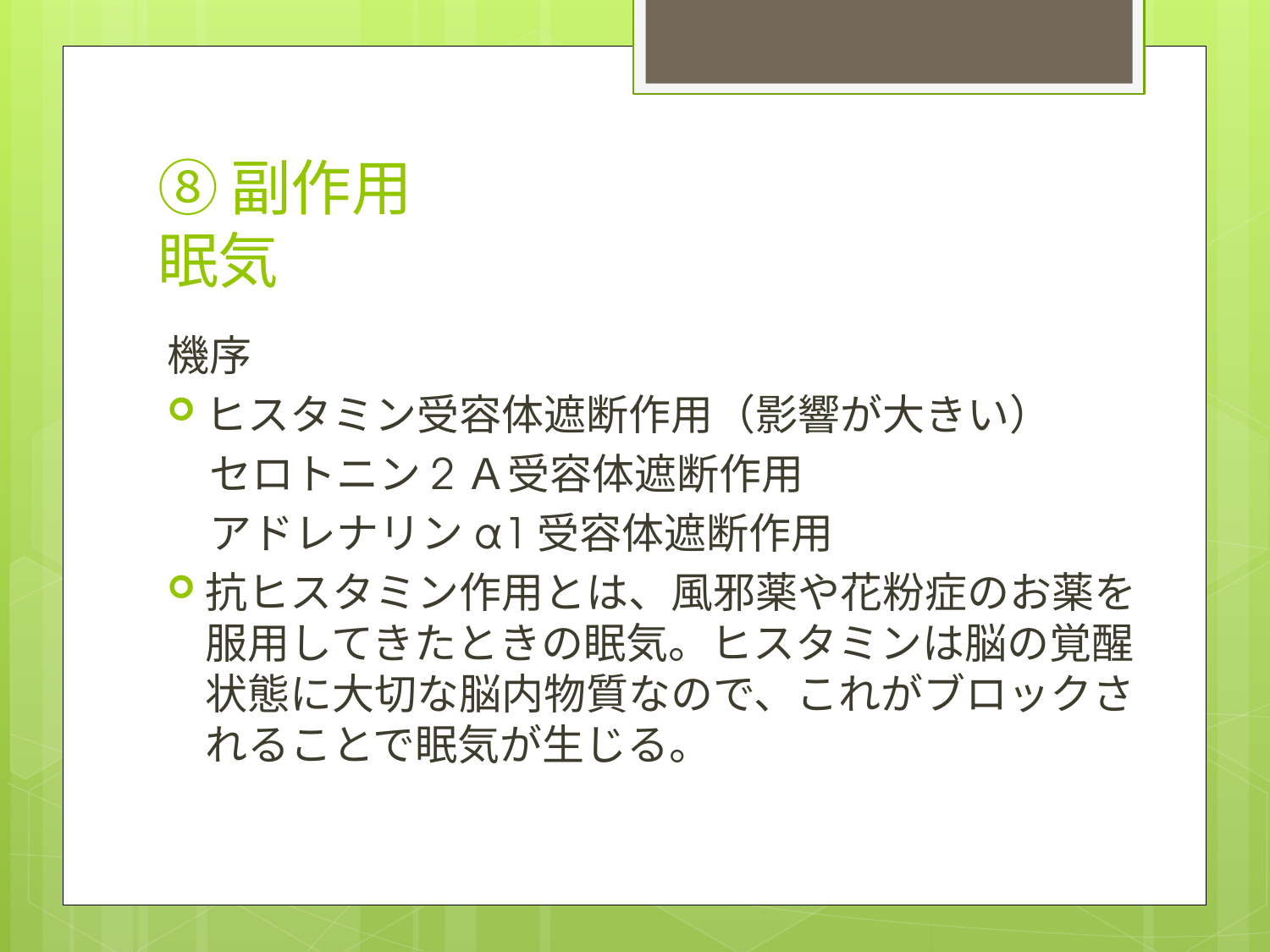

# ⑧副作用 眠気
機序
ヒスタミン受容体遮断作用（影響が大きい）
　セロトニン2Ａ受容体遮断作用
　アドレナリンα1受容体遮断作用
抗ヒスタミン作用とは、風邪薬や花粉症のお薬を服用してきたときの眠気。ヒスタミンは脳の覚醒状態に大切な脳内物質なので、これがブロックされることで眠気が生じる。